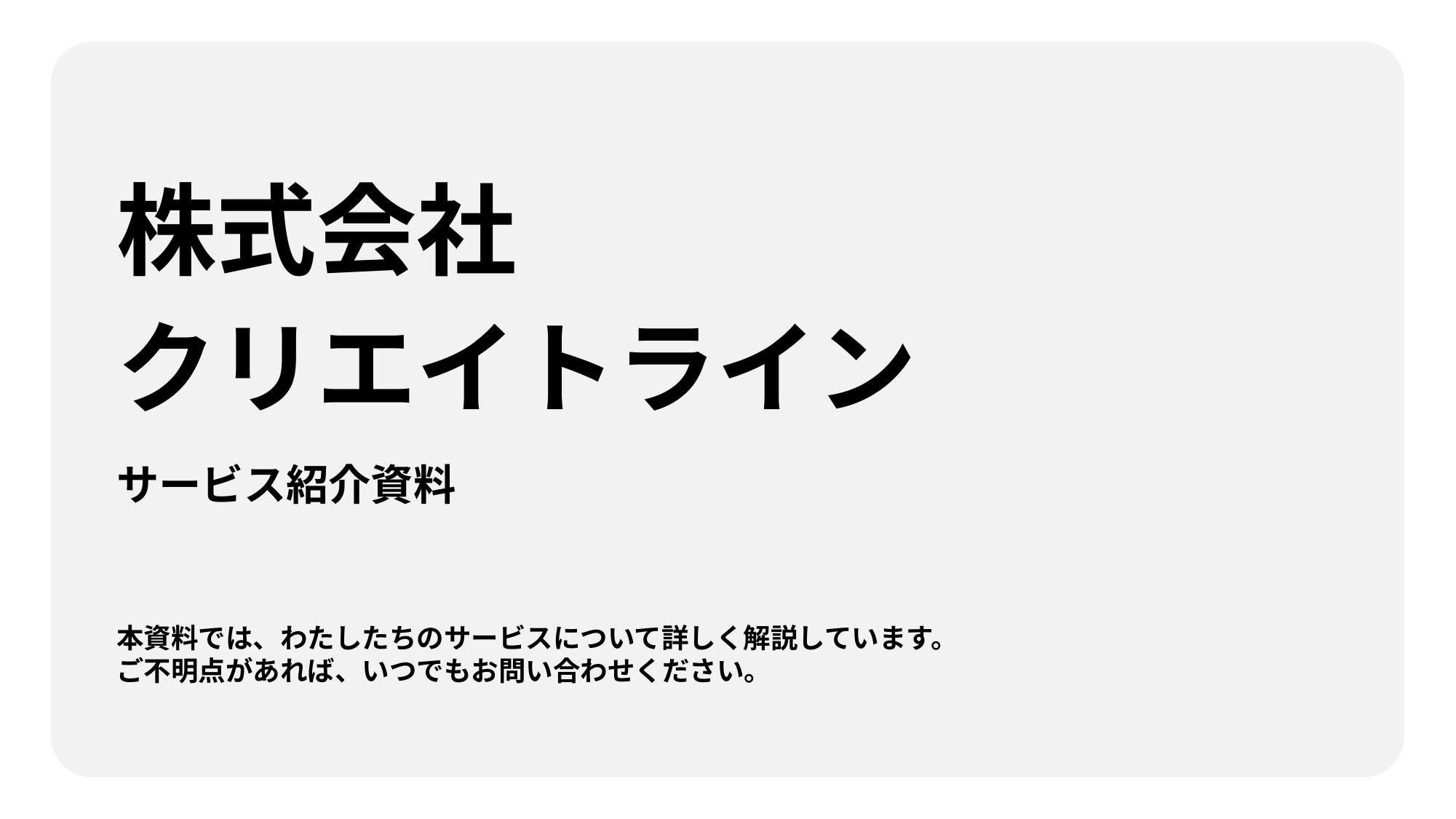

株式会社
クリエイトライン
サービス紹介資料
本資料では、わたしたちのサービスについて詳しく解説しています。
ご不明点があれば、いつでもお問い合わせください。